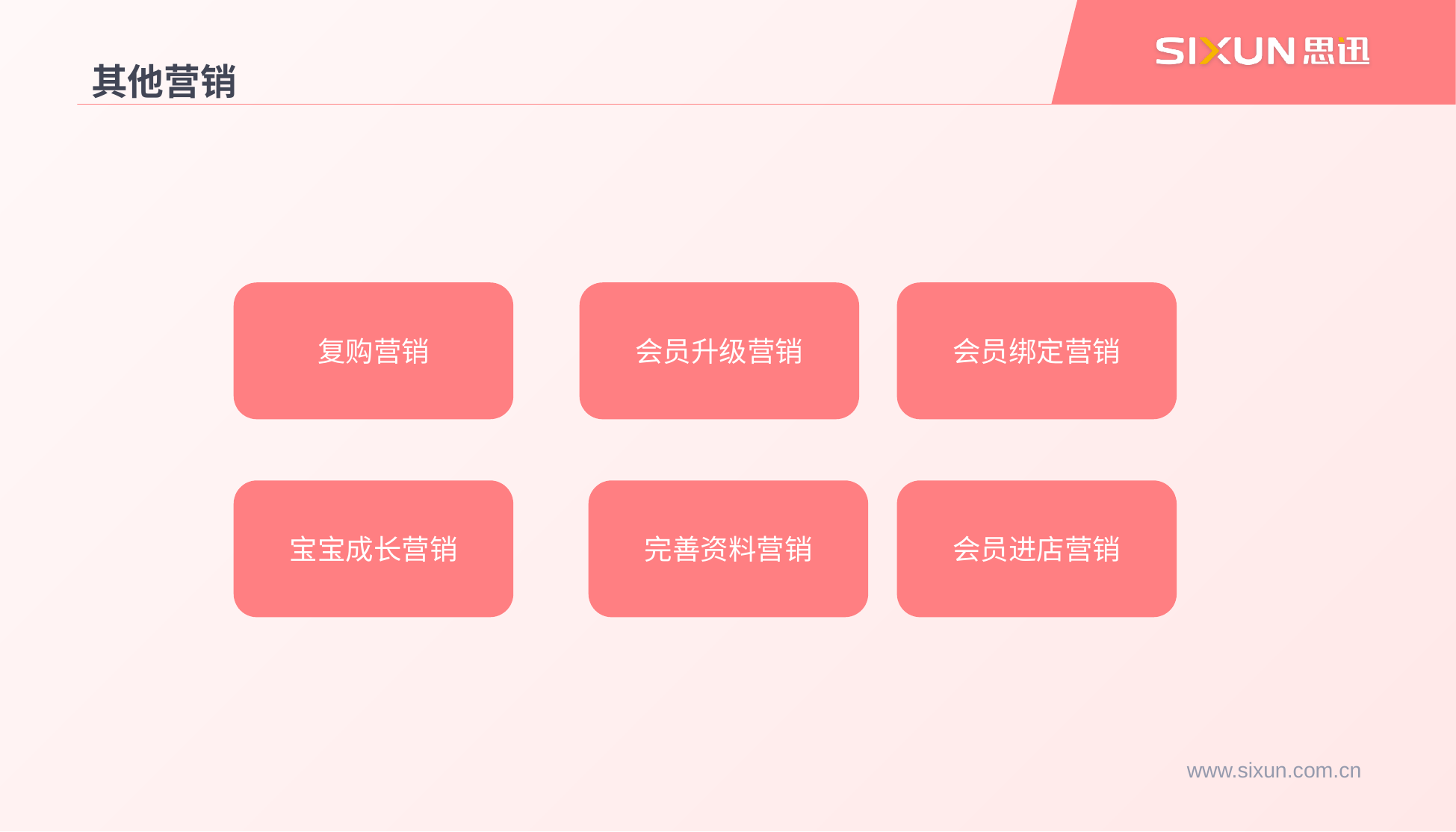

其他营销
复购营销
会员升级营销
会员绑定营销
宝宝成长营销
完善资料营销
会员进店营销